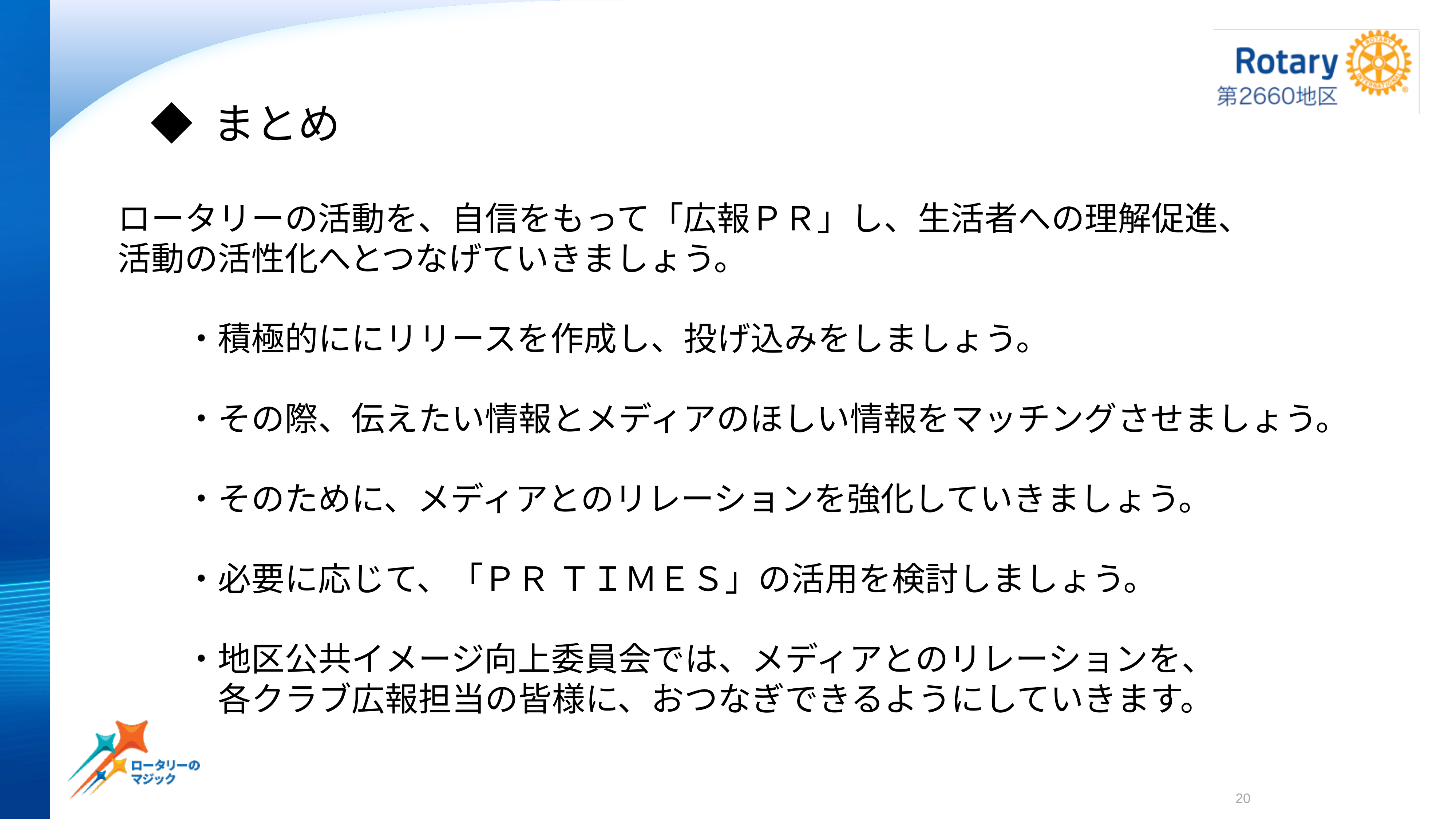

◆ まとめ
ロータリーの活動を、自信をもって「広報ＰＲ」し、生活者への理解促進、
活動の活性化へとつなげていきましょう。

　　・積極的ににリリースを作成し、投げ込みをしましょう。

　　・その際、伝えたい情報とメディアのほしい情報をマッチングさせましょう。

　　・そのために、メディアとのリレーションを強化していきましょう。

　　・必要に応じて、「ＰＲ ＴＩＭＥＳ」の活用を検討しましょう。

　　・地区公共イメージ向上委員会では、メディアとのリレーションを、
　　　各クラブ広報担当の皆様に、おつなぎできるようにしていきます。

20